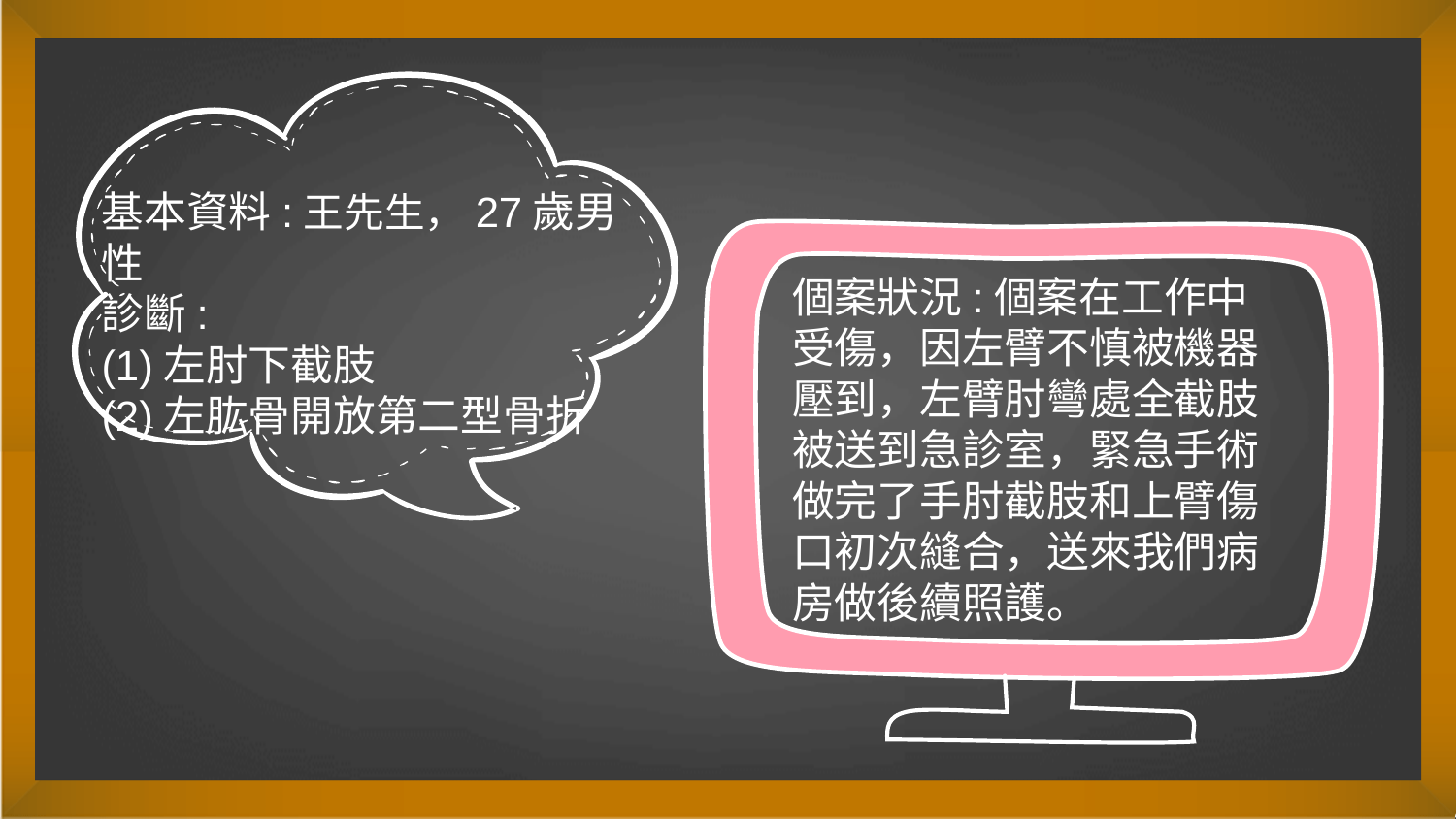

基本資料:王先生，27歲男性
診斷:
(1)左肘下截肢
(2)左肱骨開放第二型骨折

個案狀況:個案在工作中受傷，因左臂不慎被機器壓到，左臂肘彎處全截肢被送到急診室，緊急手術做完了手肘截肢和上臂傷口初次縫合，送來我們病房做後續照護。